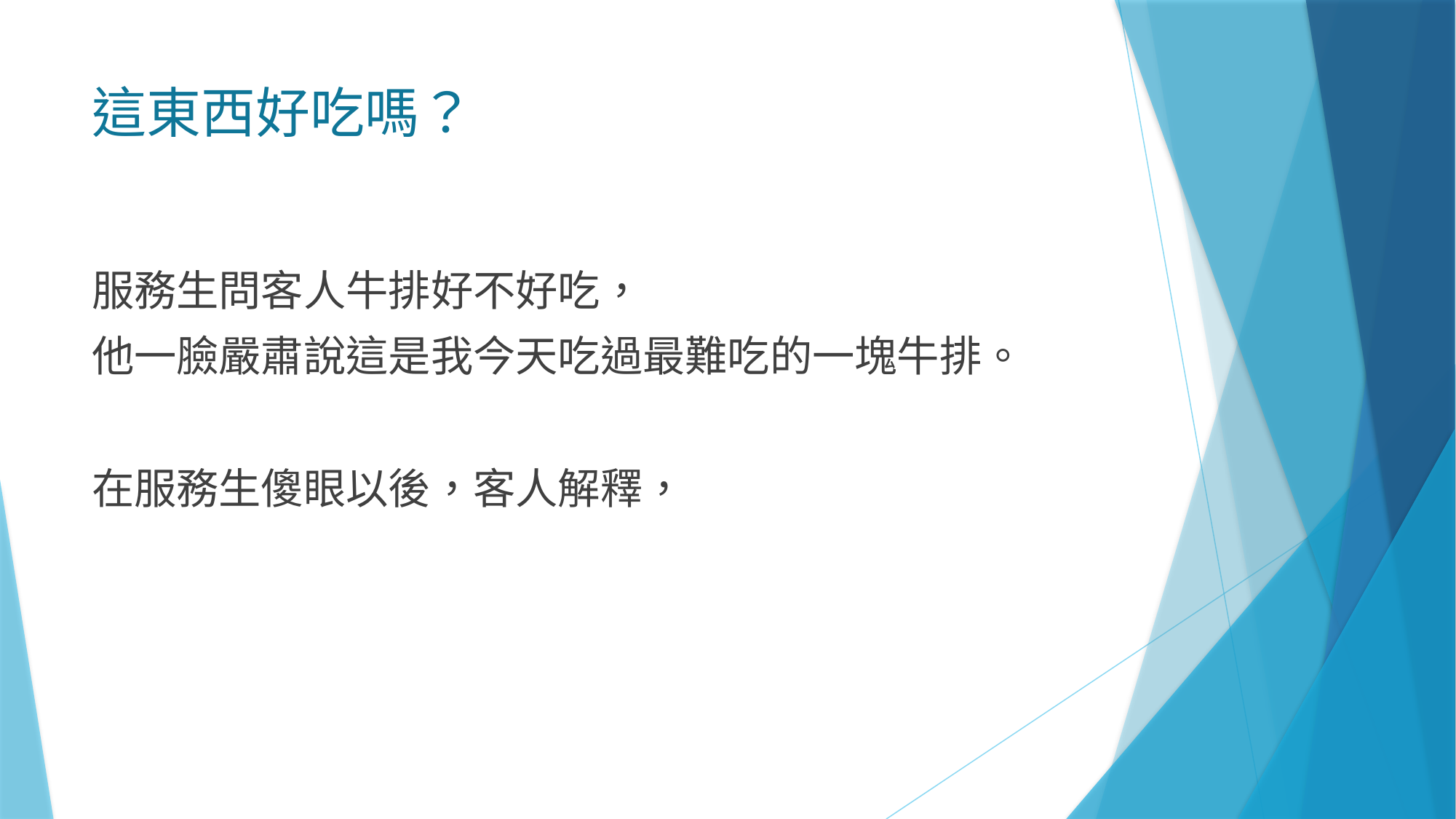

# 這東西好吃嗎？
服務生問客人牛排好不好吃，
他一臉嚴肅說這是我今天吃過最難吃的一塊牛排。

在服務生傻眼以後，客人解釋，